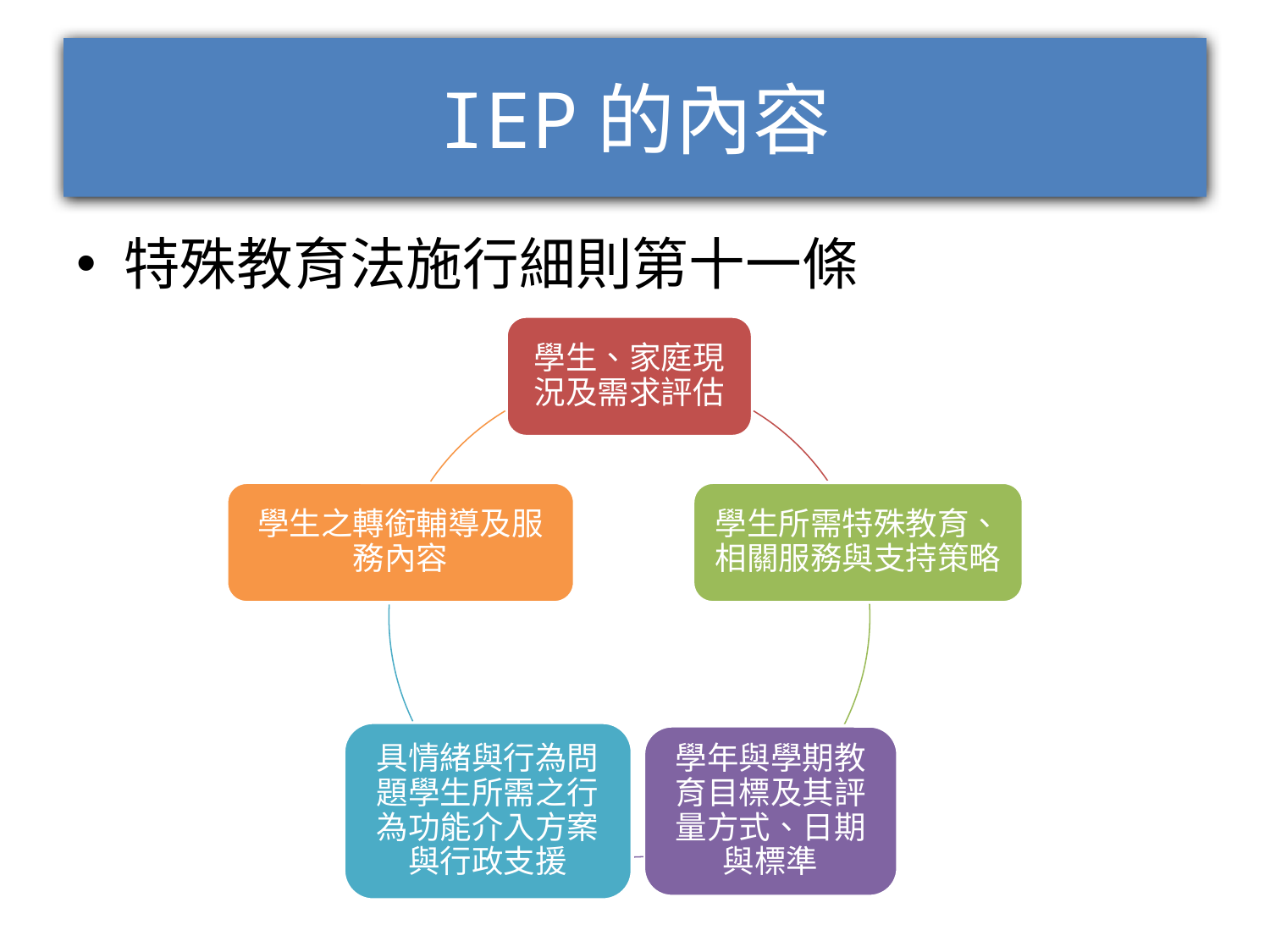

# IEP的內容
特殊教育法施行細則第十一條
學生、家庭現況及需求評估
學生所需特殊教育、相關服務與支持策略
學年與學期教育目標及其評量方式、日期與標準
具情緒與行為問題學生所需之行為功能介入方案與行政支援
學生之轉銜輔導及服務內容